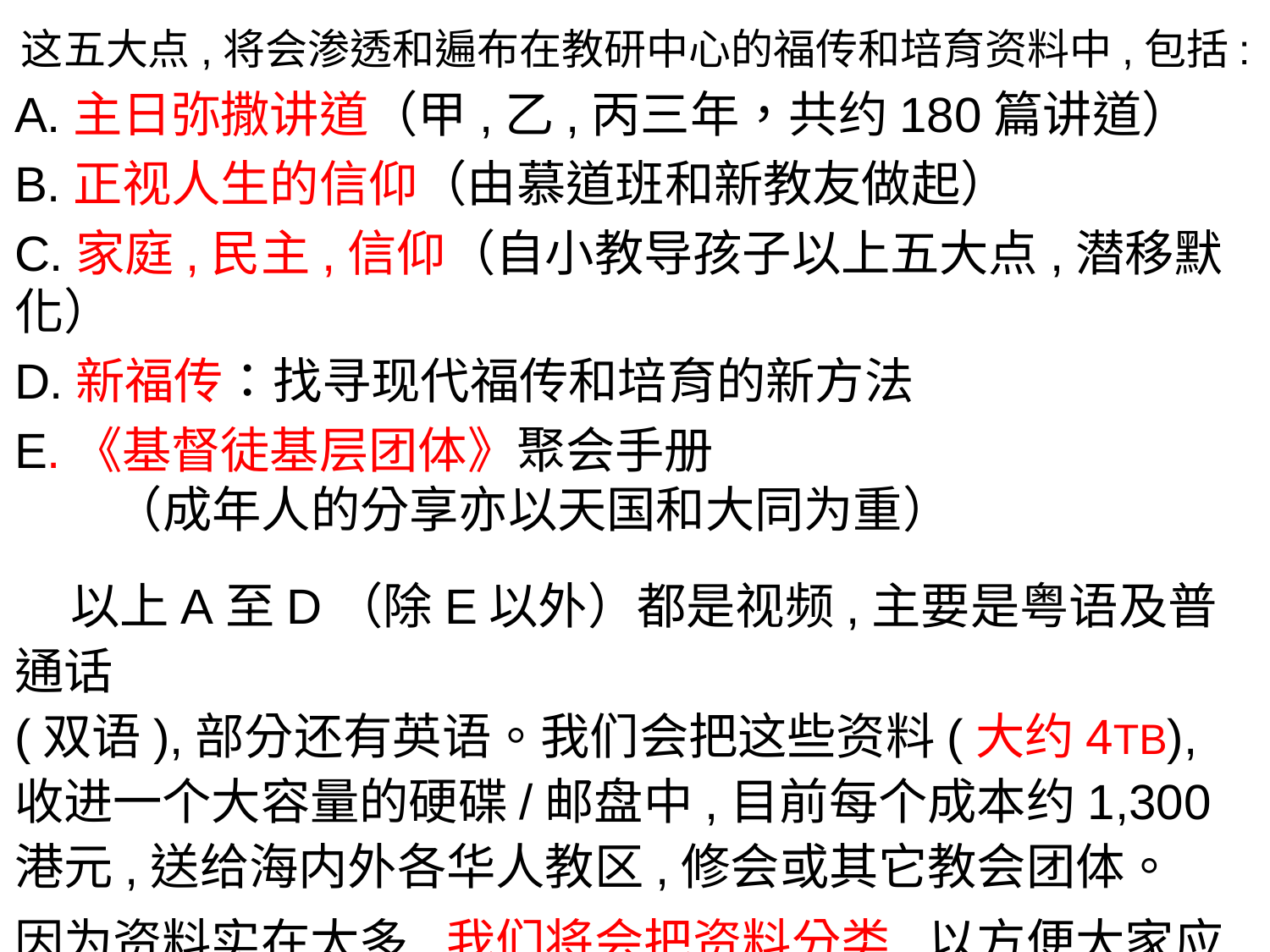

这五大点,将会渗透和遍布在教研中心的福传和培育资料中,包括:
A.主日弥撒讲道（甲,乙,丙三年，共约180篇讲道）
B.正视人生的信仰（由慕道班和新教友做起）
C.家庭,民主,信仰（自小教导孩子以上五大点,潜移默化）
D.新福传：找寻现代福传和培育的新方法
E.《基督徒基层团体》聚会手册
         （成年人的分享亦以天国和大同为重）
    以上A至D（除E以外）都是视频,主要是粤语及普通话
(双语),部分还有英语。我们会把这些资料(大约4TB),收进一个大容量的硬碟/邮盘中,目前每个成本约1,300港元,送给海内外各华人教区,修会或其它教会团体。
因为资料实在太多,我们将会把资料分类,以方便大家应用.